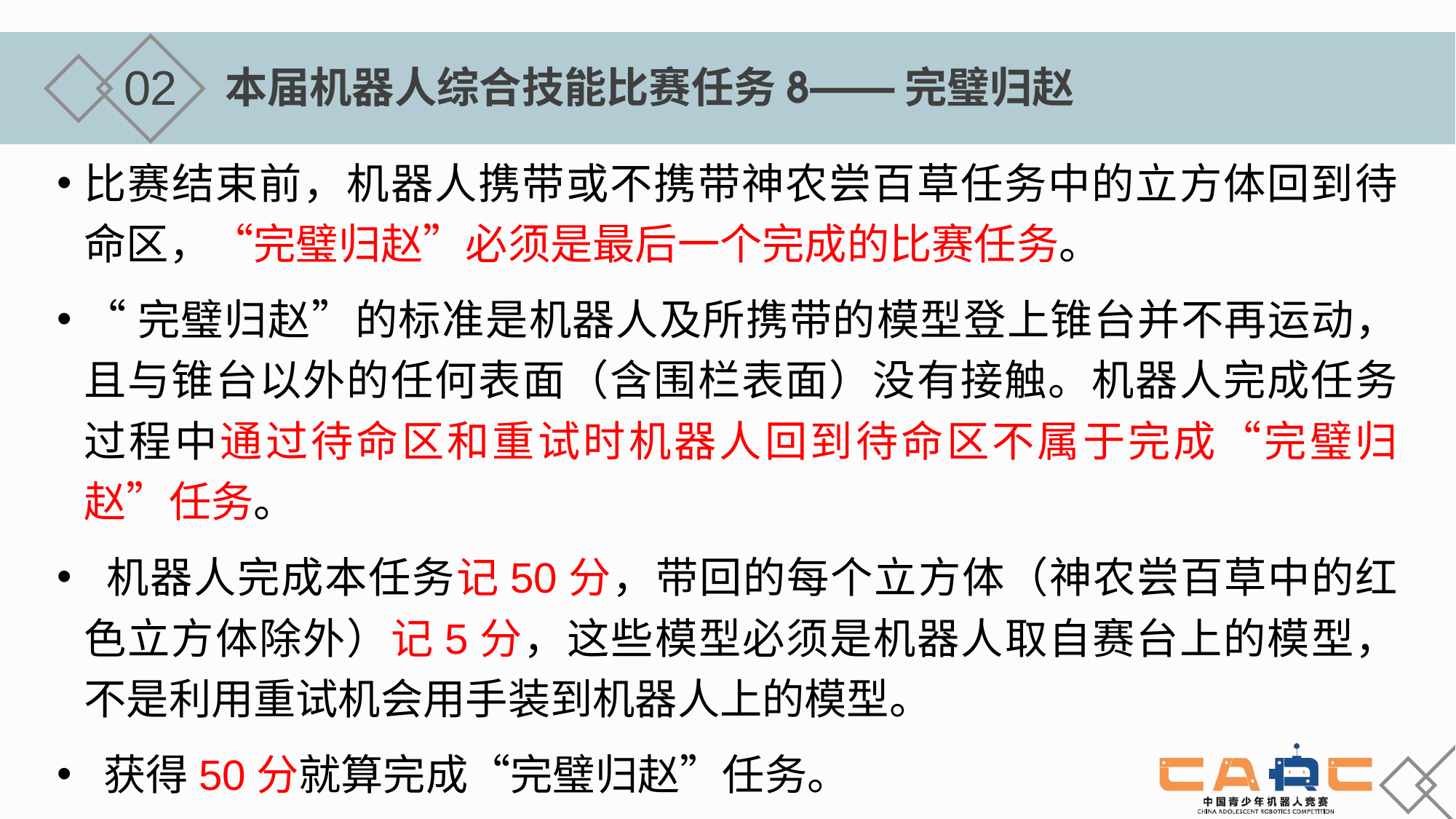

02
本届机器人综合技能比赛任务8——完璧归赵

比赛结束前，机器人携带或不携带神农尝百草任务中的立方体回到待命区，“完璧归赵”必须是最后一个完成的比赛任务。
“完璧归赵”的标准是机器人及所携带的模型登上锥台并不再运动，且与锥台以外的任何表面（含围栏表面）没有接触。机器人完成任务过程中通过待命区和重试时机器人回到待命区不属于完成“完璧归赵”任务。
 机器人完成本任务记50分，带回的每个立方体（神农尝百草中的红色立方体除外）记5分，这些模型必须是机器人取自赛台上的模型，不是利用重试机会用手装到机器人上的模型。
 获得50分就算完成“完璧归赵”任务。